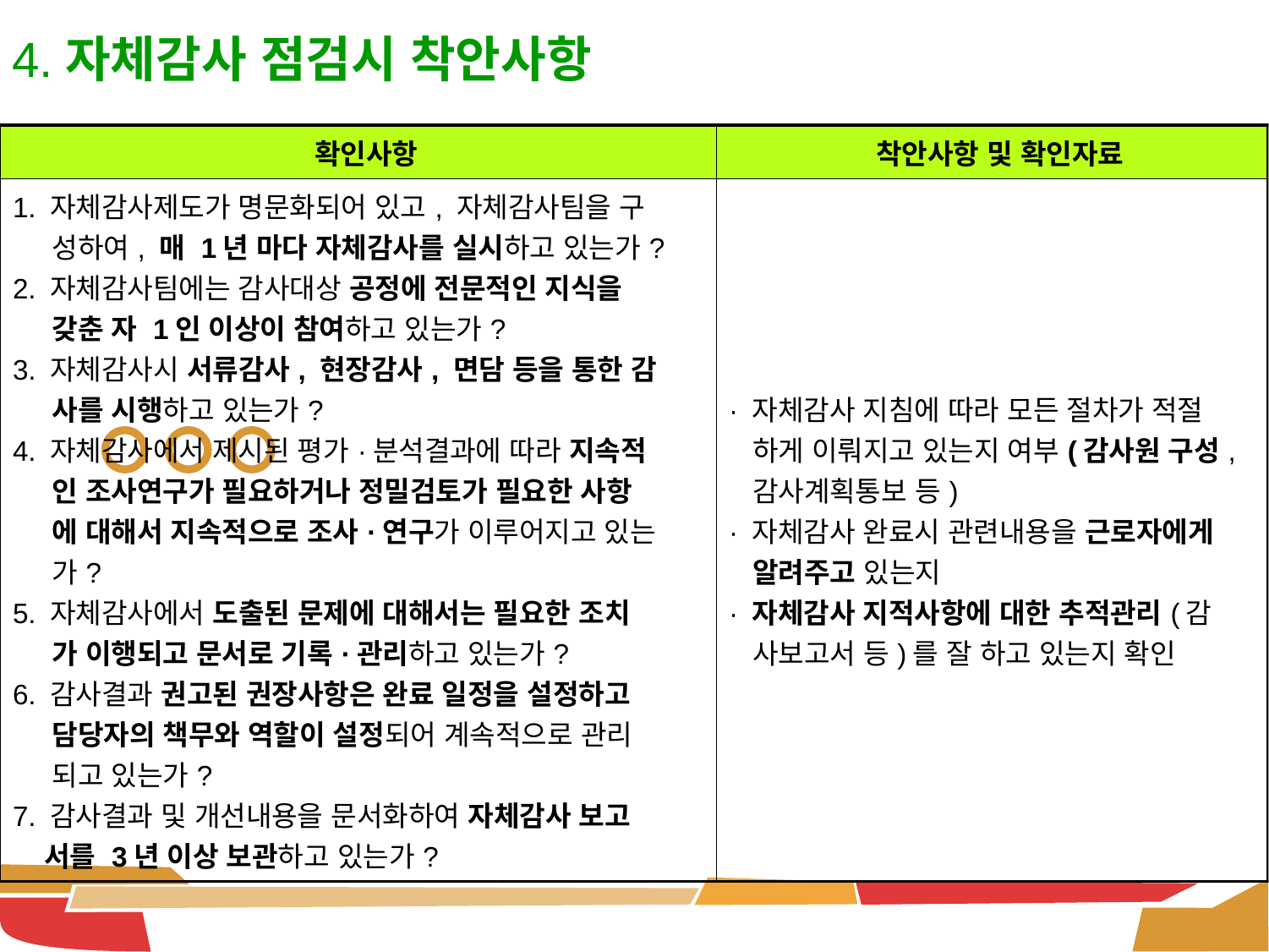

4.자체감사 점검시 착안사항
| 확인사항 | 착안사항 및 확인자료 |
| --- | --- |
| 1. 자체감사제도가 명문화되어 있고, 자체감사팀을 구 성하여, 매 1년 마다 자체감사를 실시하고 있는가? 2. 자체감사팀에는 감사대상 공정에 전문적인 지식을 갖춘 자 1인 이상이 참여하고 있는가? 3. 자체감사시 서류감사, 현장감사, 면담 등을 통한 감 사를 시행하고 있는가? 4. 자체감사에서 제시된 평가·분석결과에 따라 지속적 인 조사연구가 필요하거나 정밀검토가 필요한 사항 에 대해서 지속적으로 조사·연구가 이루어지고 있는 가? 5. 자체감사에서 도출된 문제에 대해서는 필요한 조치 가 이행되고 문서로 기록·관리하고 있는가? 6. 감사결과 권고된 권장사항은 완료 일정을 설정하고 담당자의 책무와 역할이 설정되어 계속적으로 관리 되고 있는가? 7. 감사결과 및 개선내용을 문서화하여 자체감사 보고 서를 3년 이상 보관하고 있는가? | · 자체감사 지침에 따라 모든 절차가 적절 하게 이뤄지고 있는지 여부(감사원 구성, 감사계획통보 등) · 자체감사 완료시 관련내용을 근로자에게 알려주고 있는지 · 자체감사 지적사항에 대한 추적관리(감 사보고서 등)를 잘 하고 있는지 확인 |